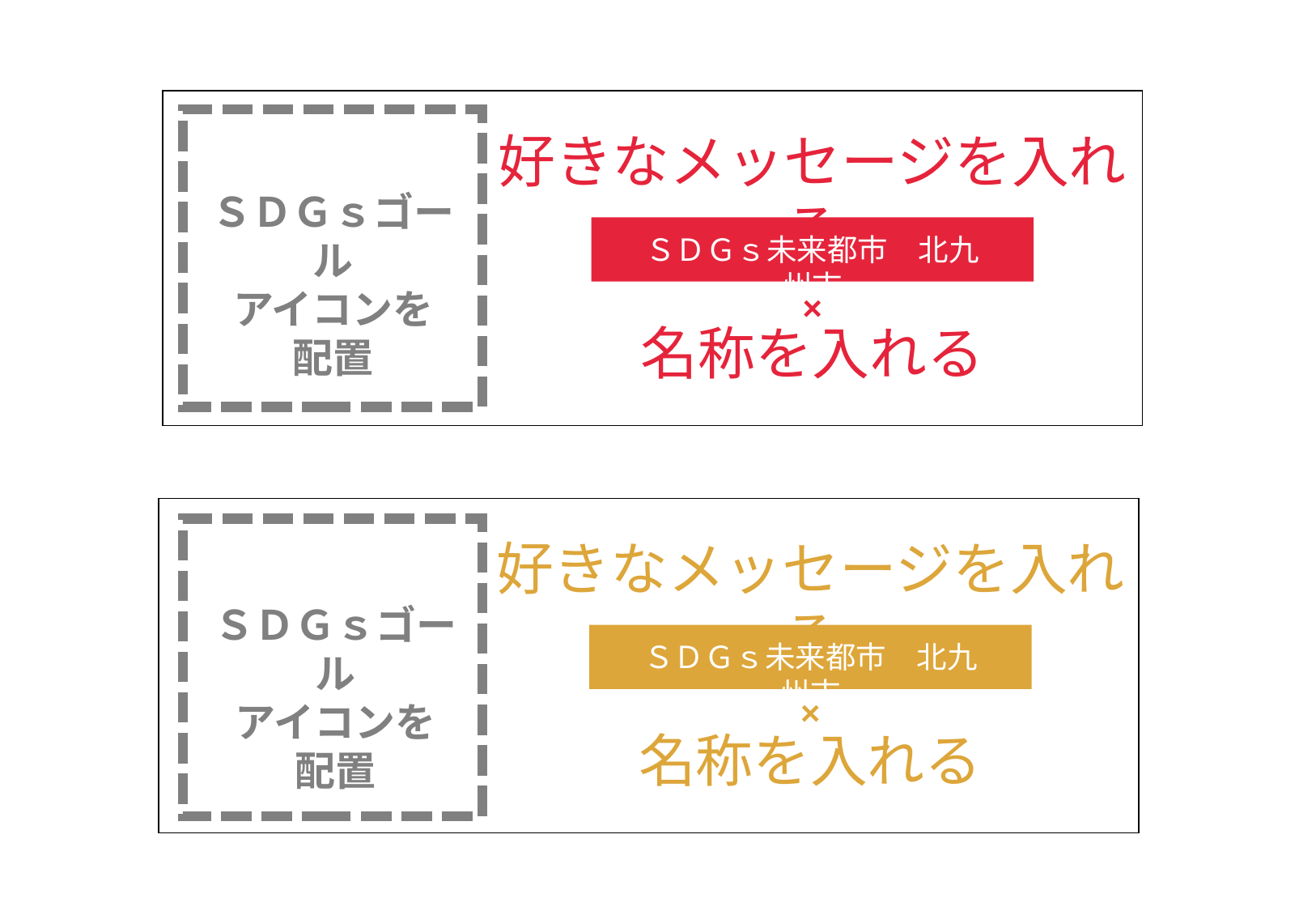

好きなメッセージを入れる

ＳＤＧｓ未来都市　北九州市
×
名称を入れる

ＳＤＧｓゴール
アイコンを
配置

好きなメッセージを入れる

ＳＤＧｓ未来都市　北九州市
×
名称を入れる

ＳＤＧｓゴール
アイコンを
配置